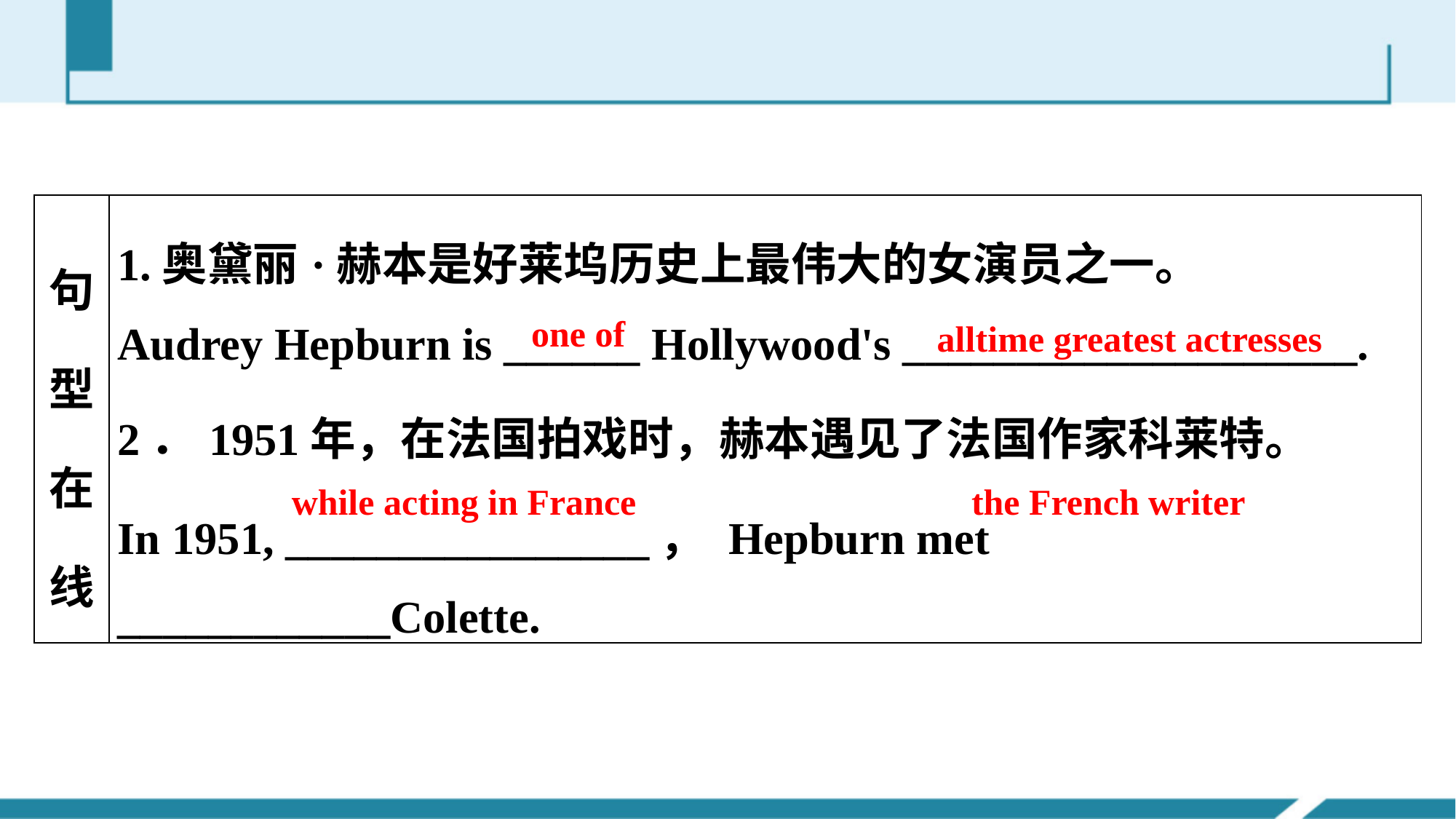

| 句型在线 | 1.奥黛丽·赫本是好莱坞历史上最伟大的女演员之一。 Audrey Hepburn is \_\_\_\_\_\_ Hollywood's \_\_\_\_\_\_\_\_\_\_\_\_\_\_\_\_\_\_\_\_. 2．1951年，在法国拍戏时，赫本遇见了法国作家科莱特。 In 1951, \_\_\_\_\_\_\_\_\_\_\_\_\_\_\_\_， Hepburn met \_\_\_\_\_\_\_\_\_\_\_\_Colette. |
| --- | --- |
one of
all­time greatest actresses
while acting in France
the French writer